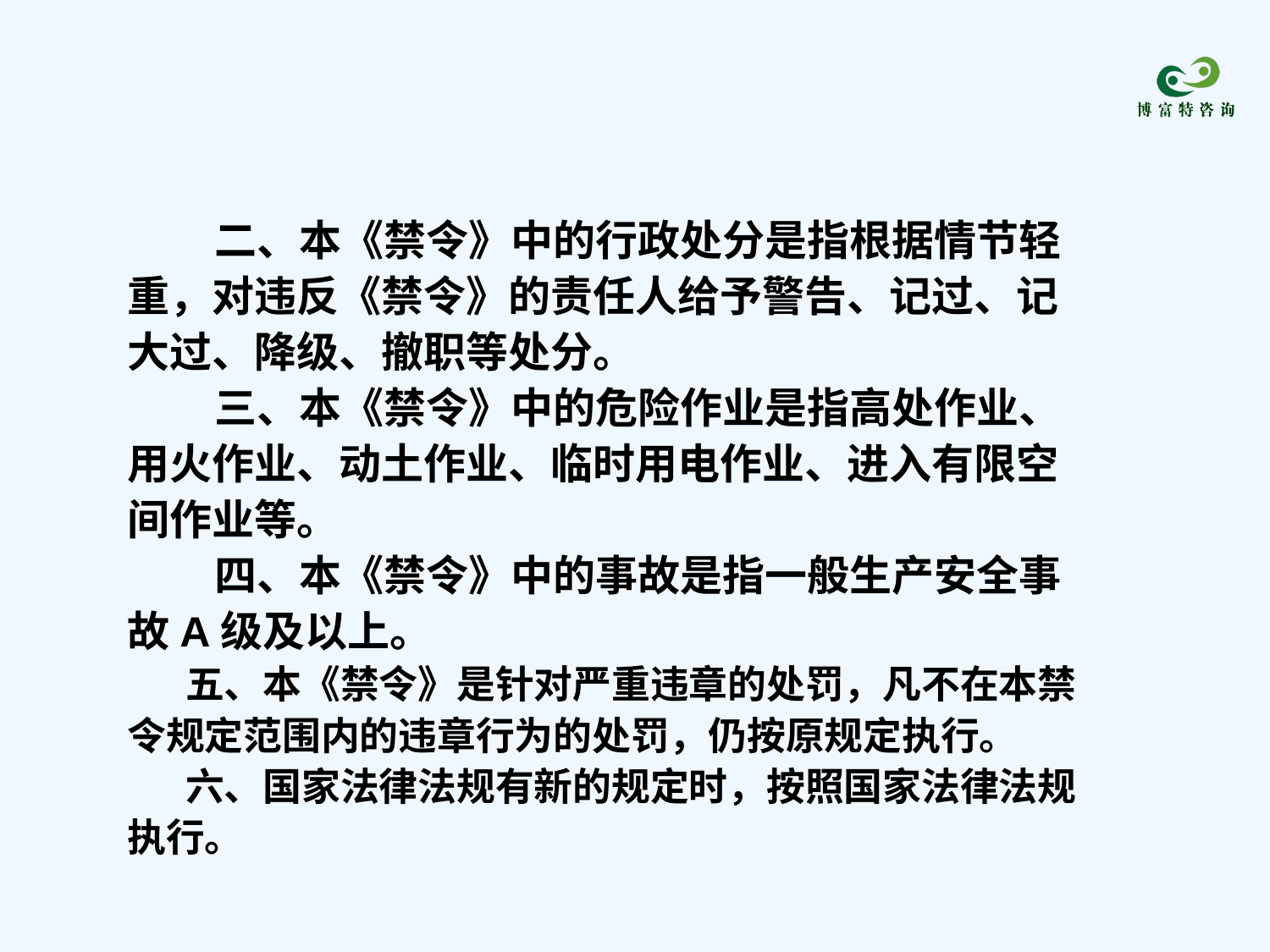

二、本《禁令》中的行政处分是指根据情节轻重，对违反《禁令》的责任人给予警告、记过、记大过、降级、撤职等处分。
  三、本《禁令》中的危险作业是指高处作业、用火作业、动土作业、临时用电作业、进入有限空间作业等。
  四、本《禁令》中的事故是指一般生产安全事故A级及以上。
五、本《禁令》是针对严重违章的处罚，凡不在本禁令规定范围内的违章行为的处罚，仍按原规定执行。
六、国家法律法规有新的规定时，按照国家法律法规执行。
36